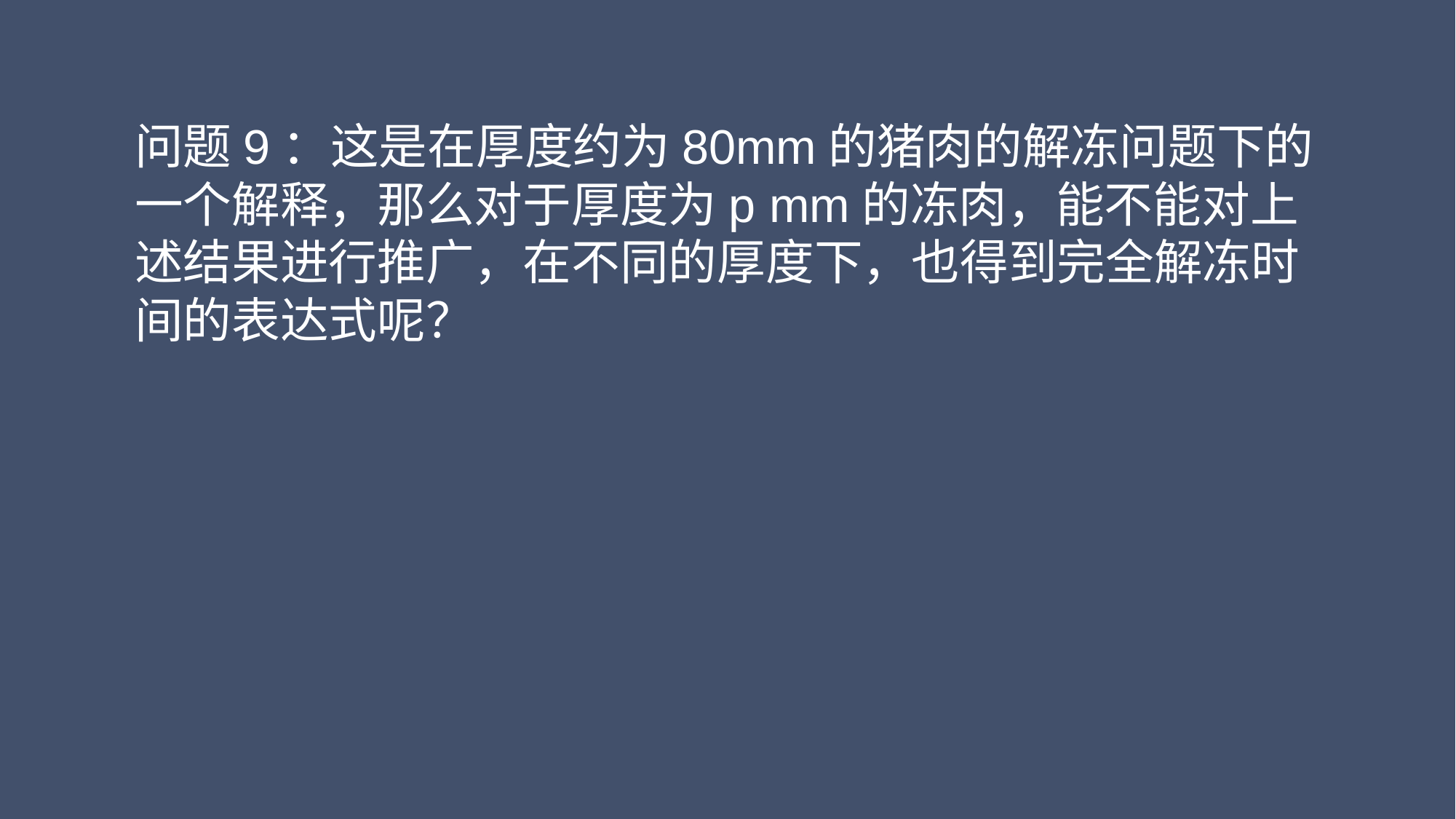

问题9：这是在厚度约为80mm的猪肉的解冻问题下的一个解释，那么对于厚度为p mm的冻肉，能不能对上述结果进行推广，在不同的厚度下，也得到完全解冻时间的表达式呢？